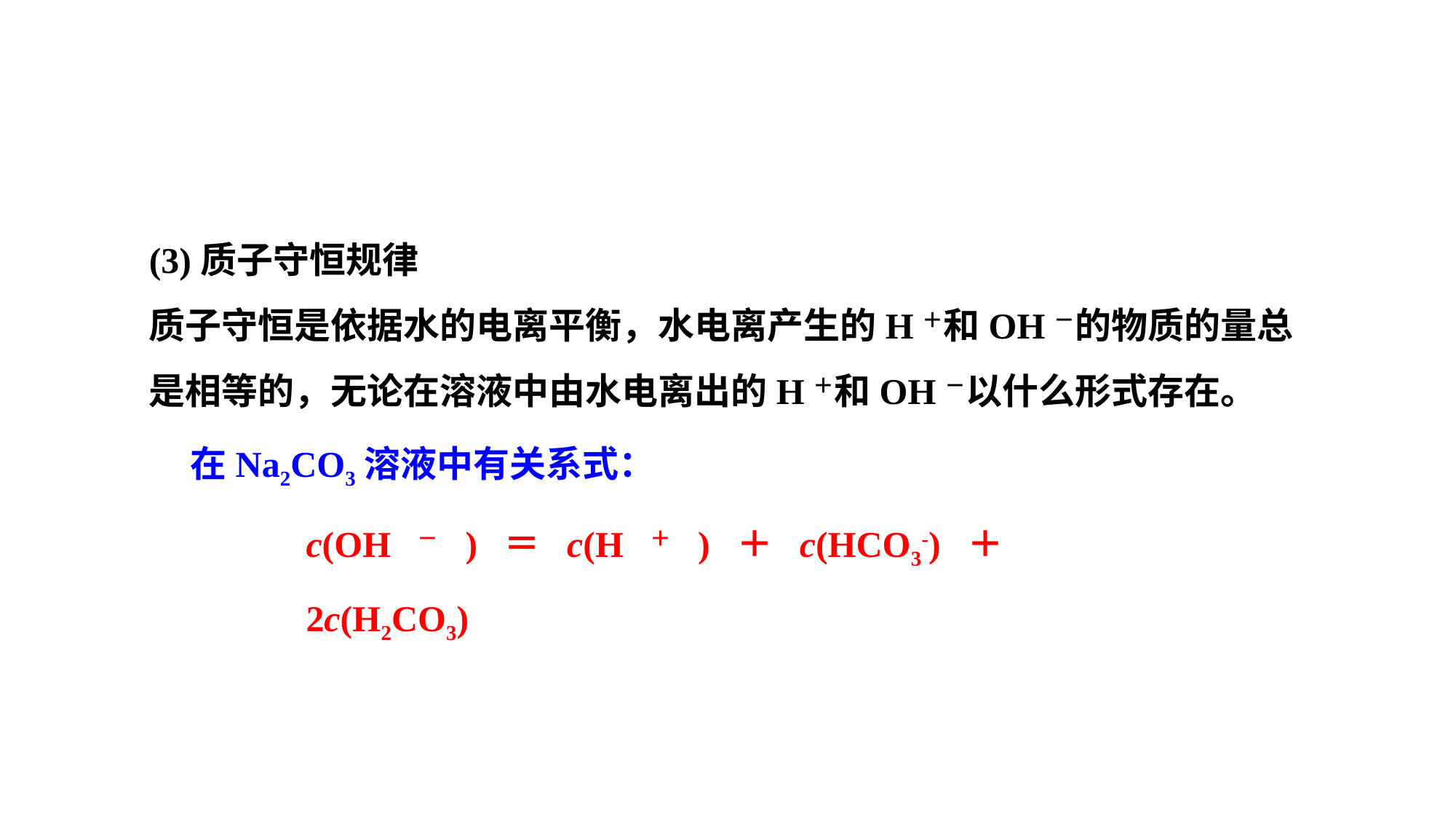

(3)质子守恒规律
质子守恒是依据水的电离平衡，水电离产生的H＋和OH－的物质的量总是相等的，无论在溶液中由水电离出的H＋和OH－以什么形式存在。
在Na2CO3溶液中有关系式：
c(OH－)＝c(H＋)＋c(HCO3-)＋2c(H2CO3)